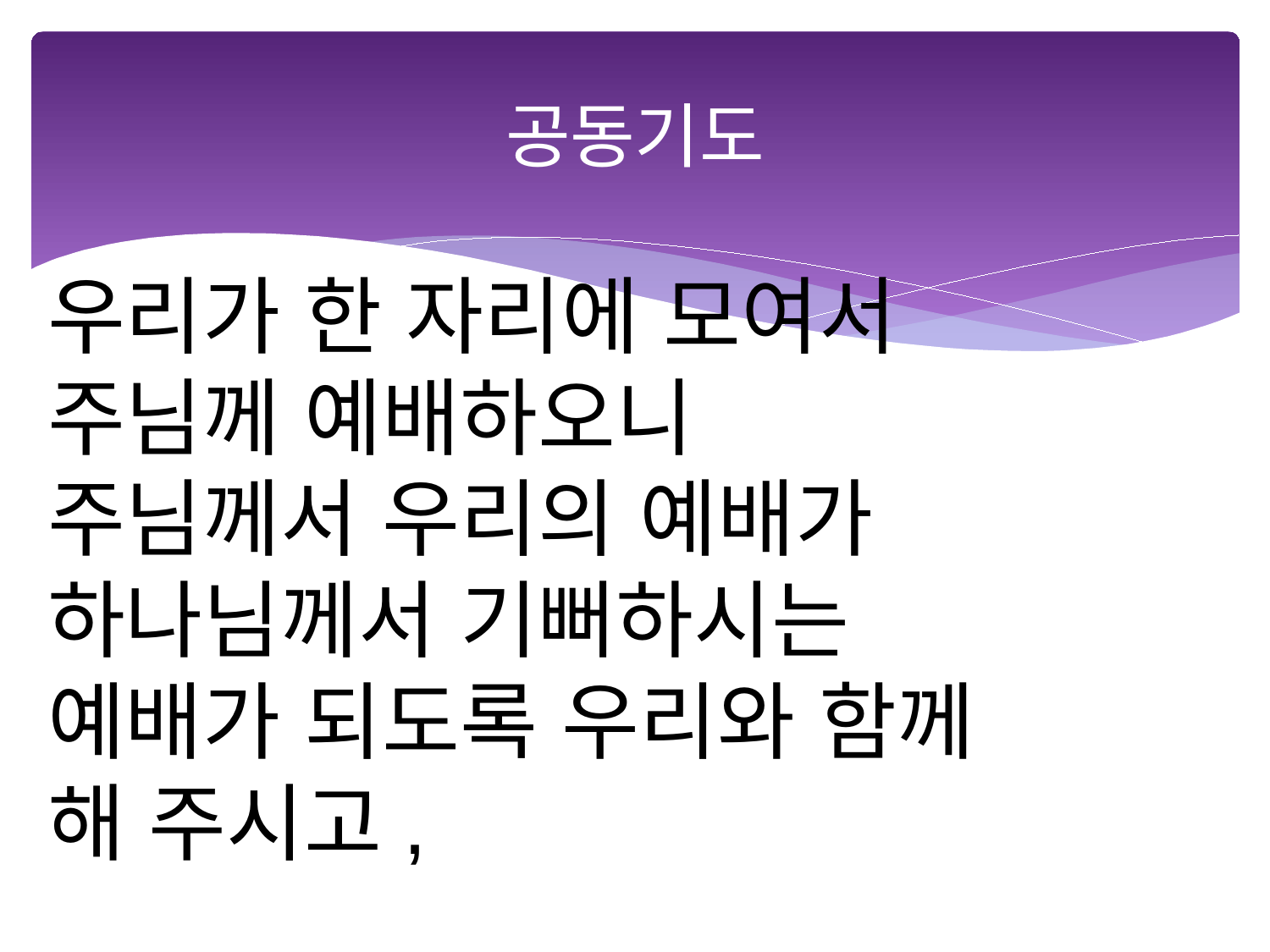

# 공동기도

우리가 한 자리에 모여서
주님께 예배하오니
주님께서 우리의 예배가
하나님께서 기뻐하시는
예배가 되도록 우리와 함께
해 주시고,